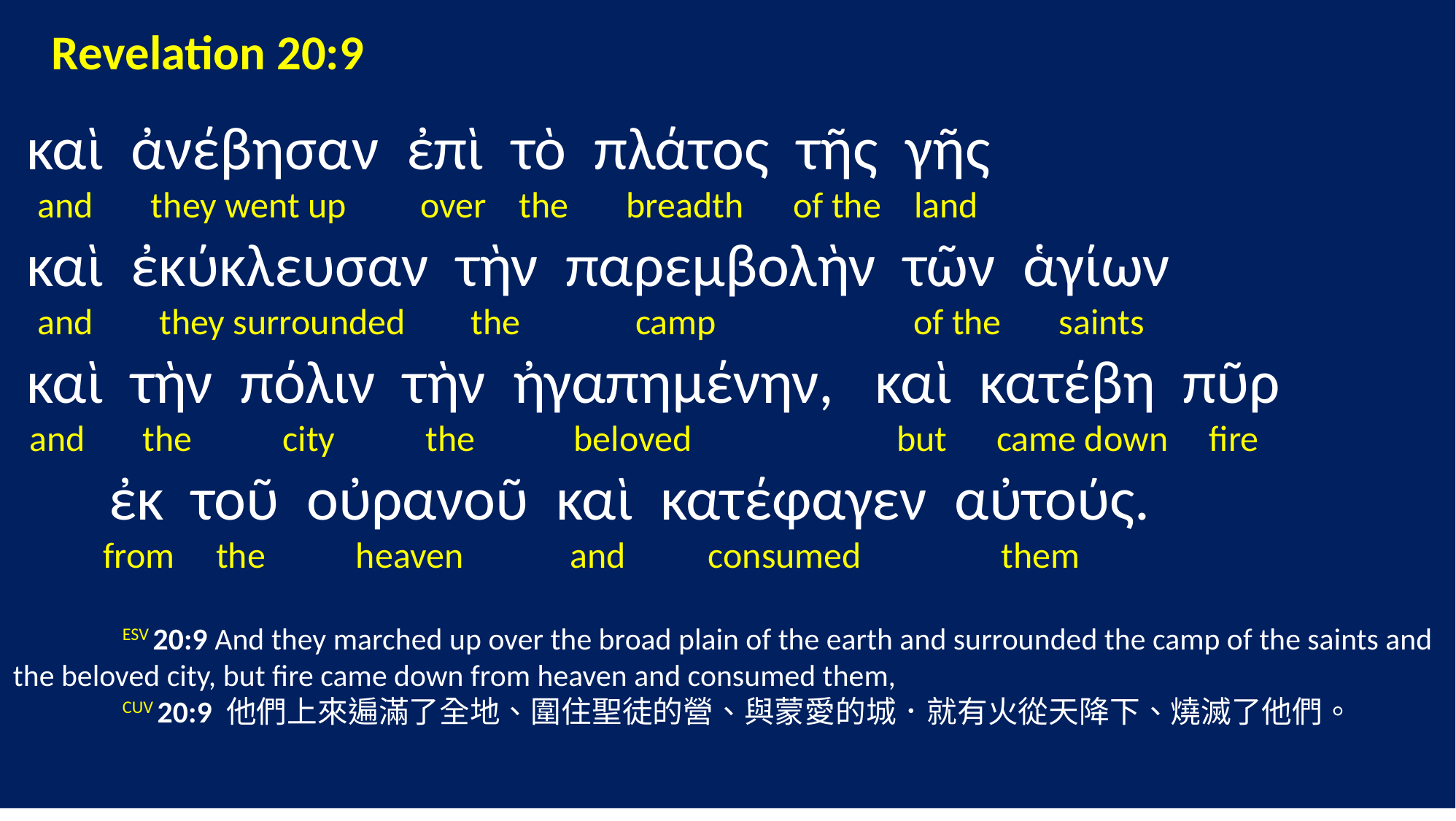

Revelation 20:9

 καὶ  ἀνέβησαν  ἐπὶ  τὸ  πλάτος  τῆς  γῆς
   and       they went up         over    the       breadth      of the    land
 καὶ  ἐκύκλευσαν  τὴν  παρεμβολὴν  τῶν  ἁγίων
   and        they surrounded        the              camp                        of the       saints
 καὶ  τὴν  πόλιν  τὴν  ἠγαπημένην,   καὶ  κατέβη  πῦρ
  and       the           city           the            beloved                         but      came down     fire
       ἐκ  τοῦ  οὐρανοῦ  καὶ  κατέφαγεν  αὐτούς.
           from     the           heaven             and          consumed                 them

	ESV 20:9 And they marched up over the broad plain of the earth and surrounded the camp of the saints and the beloved city, but fire came down from heaven and consumed them,
	CUV 20:9 他們上來遍滿了全地、圍住聖徒的營、與蒙愛的城．就有火從天降下、燒滅了他們。